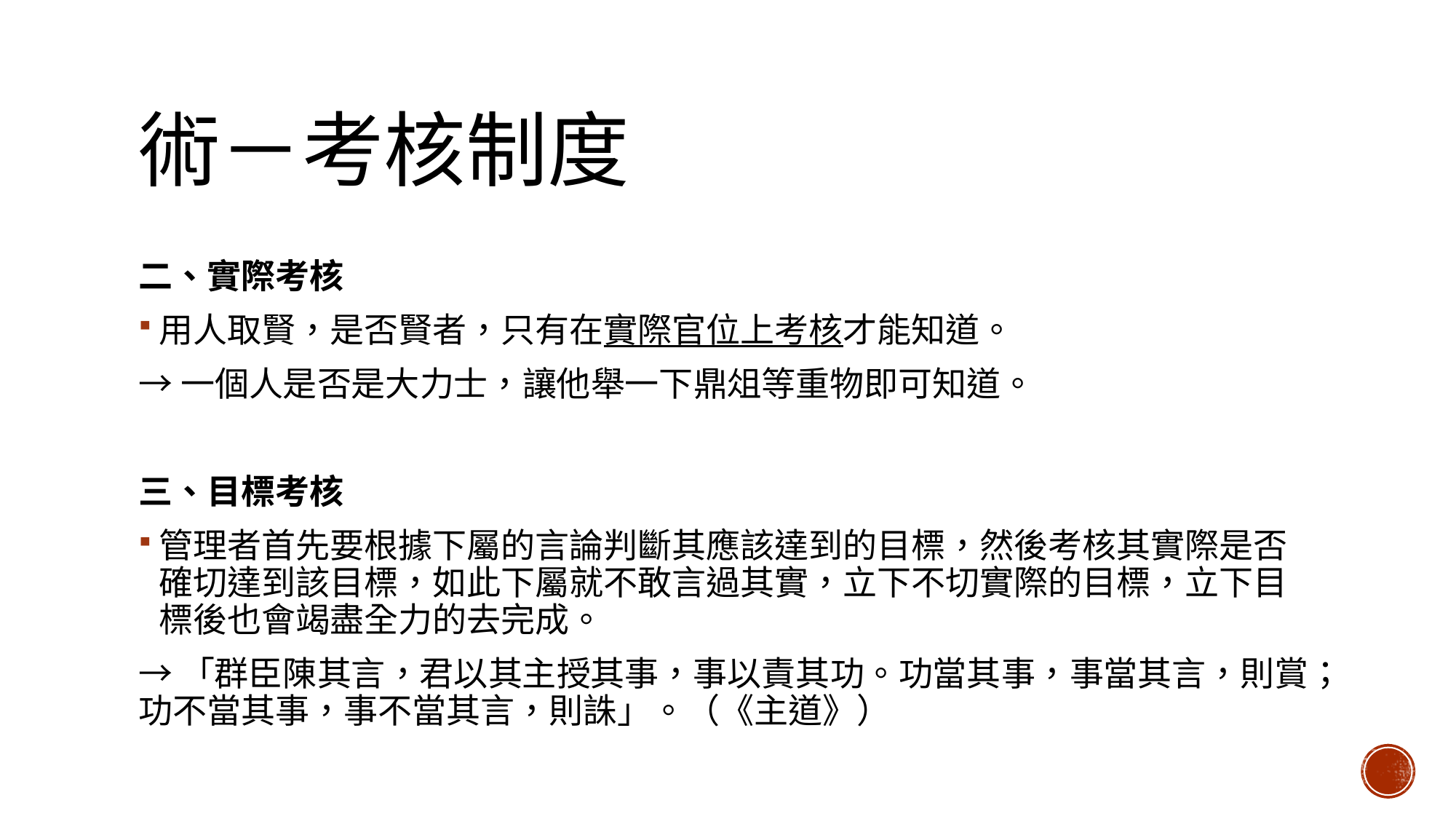

# 術－考核制度
二、實際考核
用人取賢，是否賢者，只有在實際官位上考核才能知道。
→一個人是否是大力士，讓他舉一下鼎俎等重物即可知道。

三、目標考核
管理者首先要根據下屬的言論判斷其應該達到的目標，然後考核其實際是否確切達到該目標，如此下屬就不敢言過其實，立下不切實際的目標，立下目標後也會竭盡全力的去完成。
→「群臣陳其言，君以其主授其事，事以責其功。功當其事，事當其言，則賞；功不當其事，事不當其言，則誅」。（《主道》）